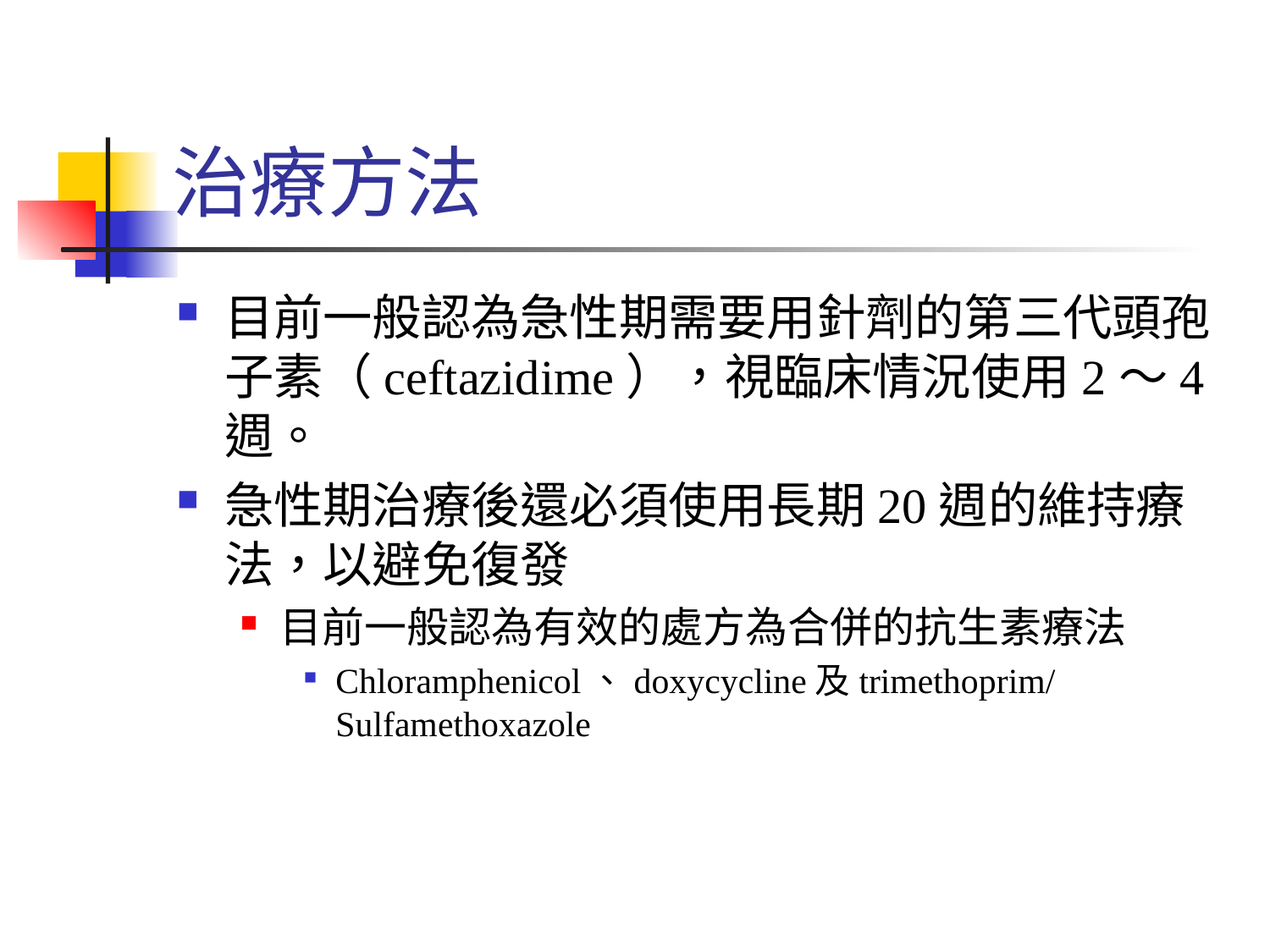

# 治療方法
目前一般認為急性期需要用針劑的第三代頭孢子素（ceftazidime），視臨床情況使用2～4週。
急性期治療後還必須使用長期20週的維持療法，以避免復發
目前一般認為有效的處方為合併的抗生素療法
Chloramphenicol、doxycycline及trimethoprim/Sulfamethoxazole